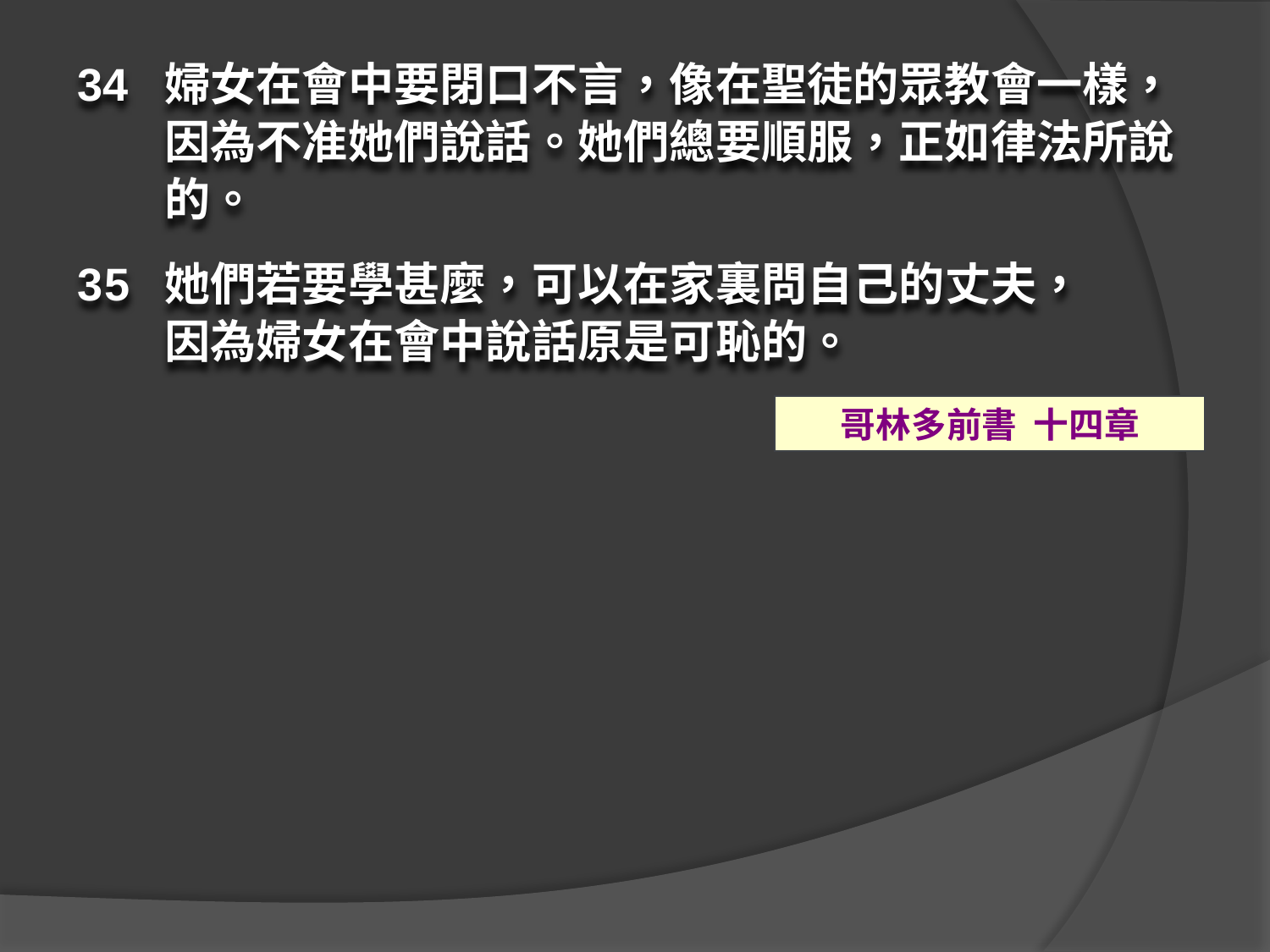

34	婦女在會中要閉口不言，像在聖徒的眾教會一樣，因為不准她們說話。她們總要順服，正如律法所說的。
她們若要學甚麼，可以在家裏問自己的丈夫，   因為婦女在會中說話原是可恥的。
哥林多前書  十四章